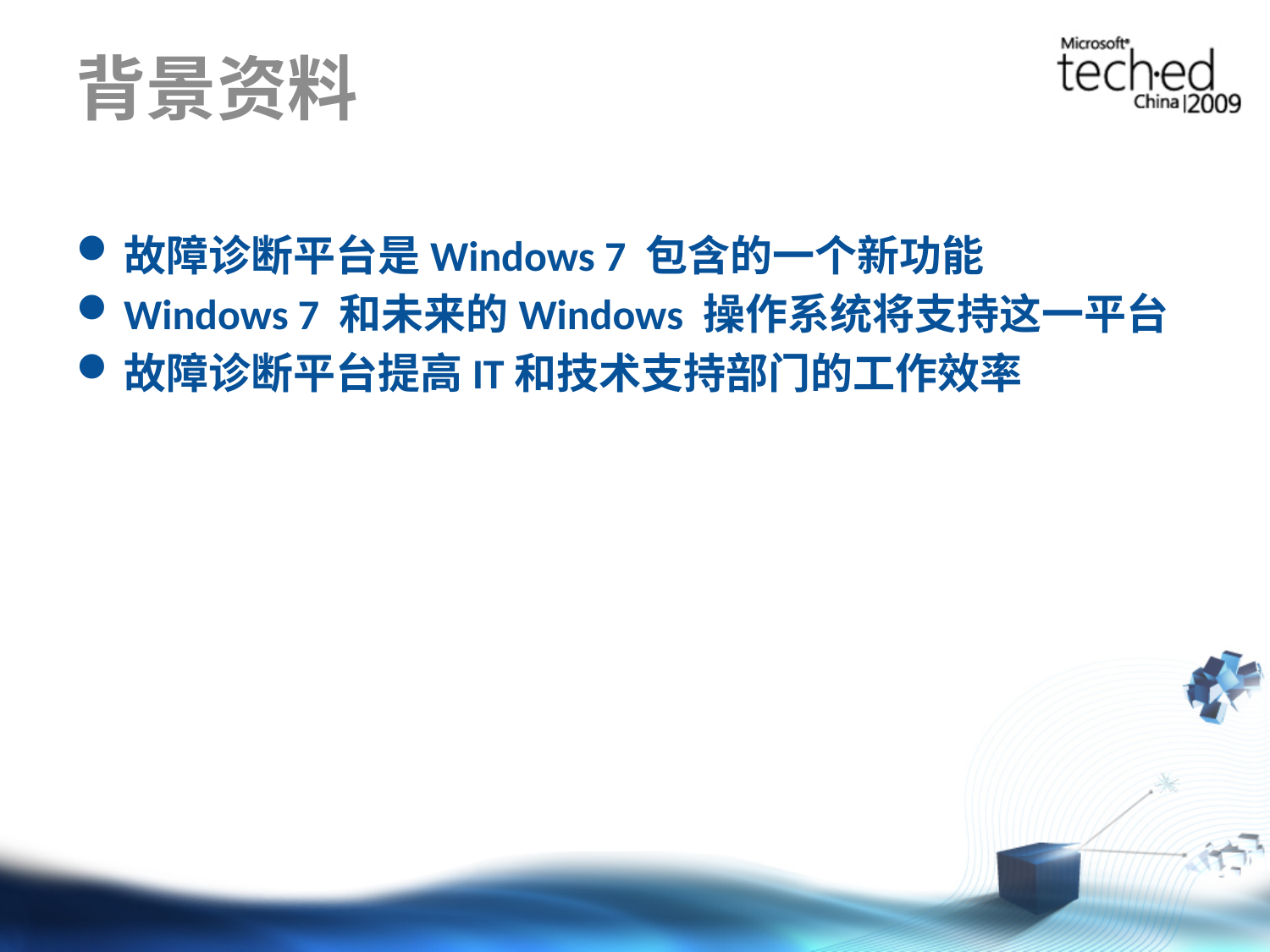

# 背景资料
故障诊断平台是Windows 7 包含的一个新功能
Windows 7 和未来的Windows 操作系统将支持这一平台
故障诊断平台提高IT和技术支持部门的工作效率